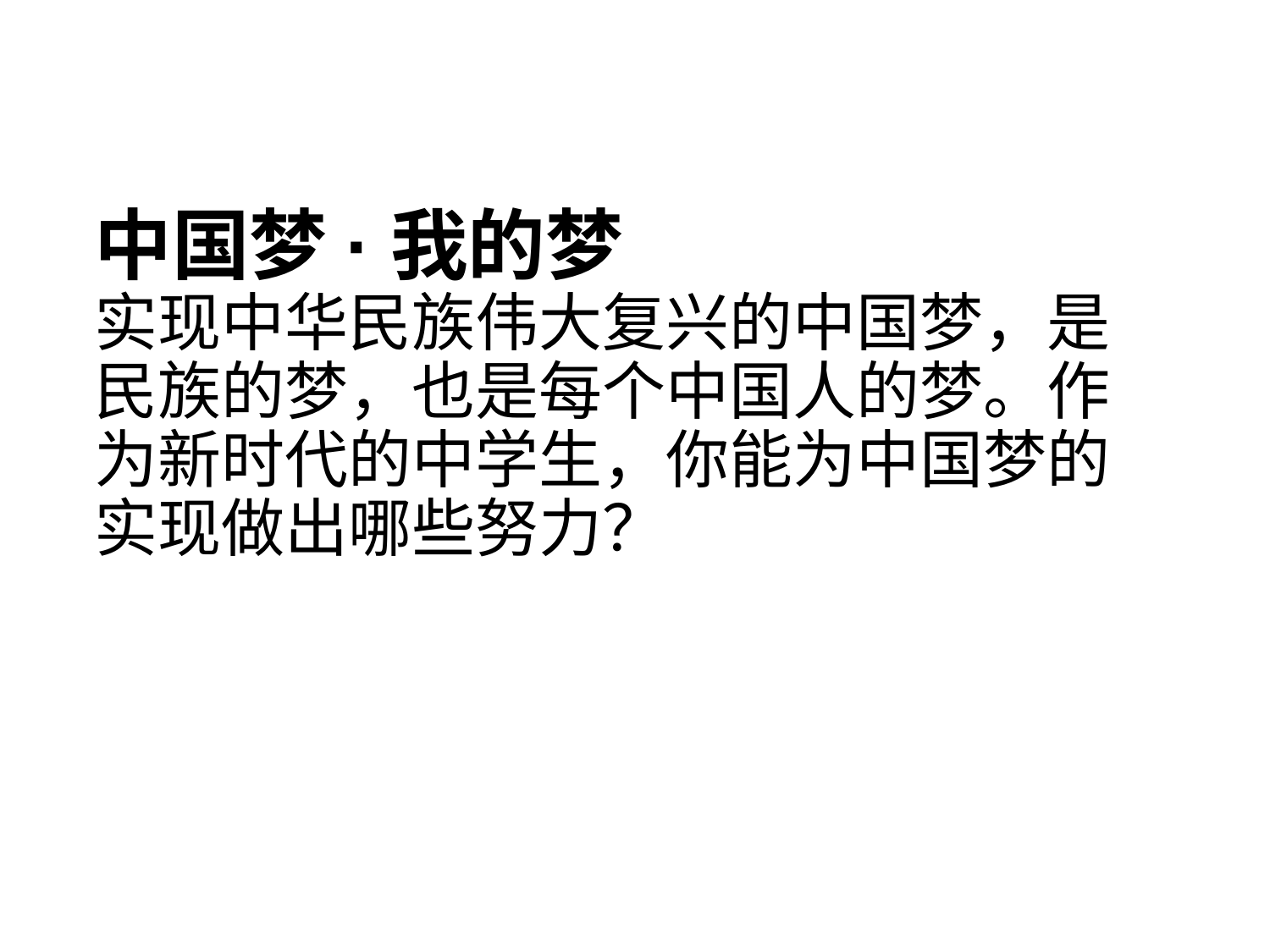

# 中国梦·我的梦 实现中华民族伟大复兴的中国梦，是民族的梦，也是每个中国人的梦。作为新时代的中学生，你能为中国梦的实现做出哪些努力？